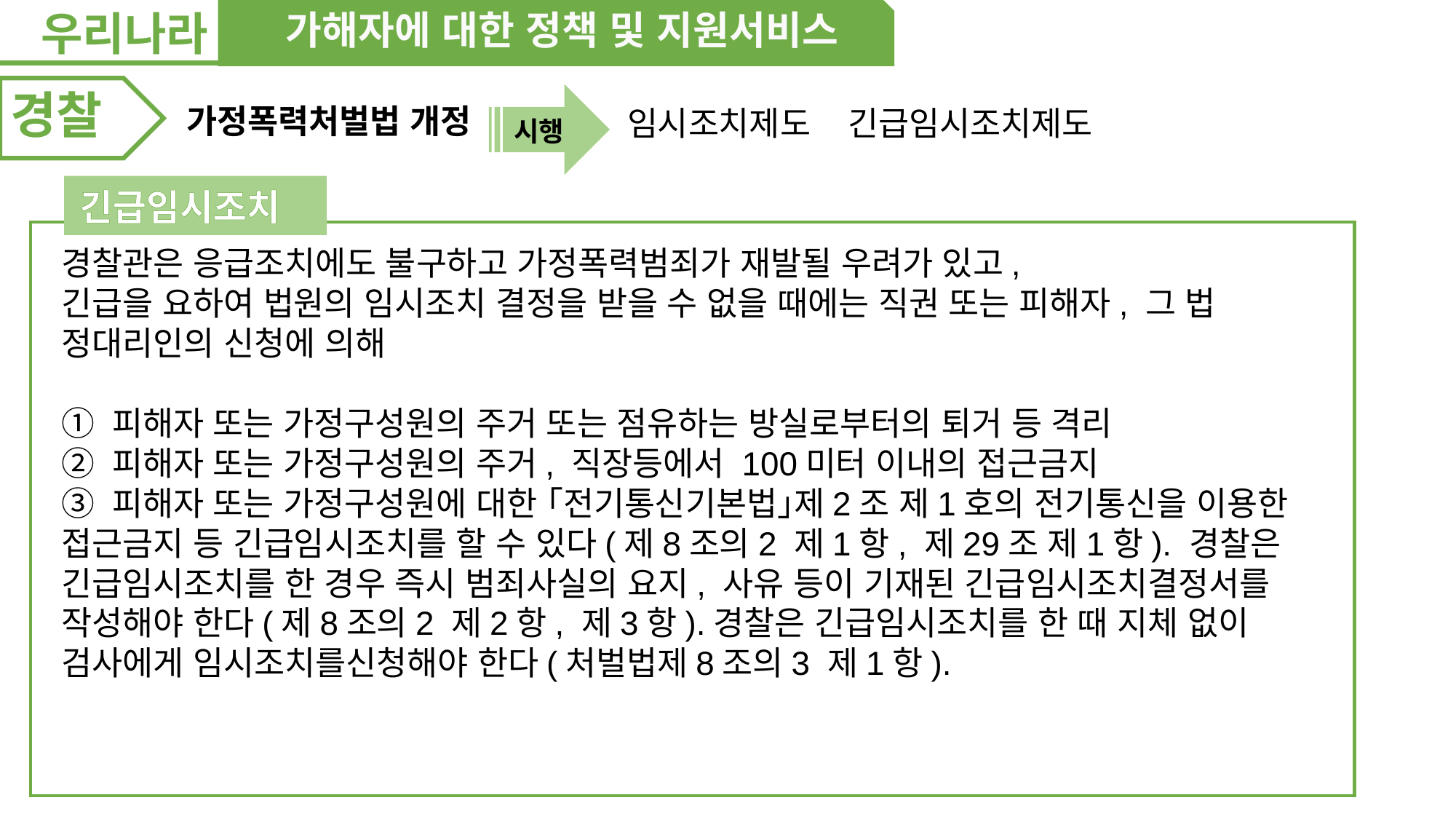

우리나라

가해자에 대한 정책 및 지원서비스
경찰

가정폭력처벌법 개정
임시조치제도
긴급임시조치제도
시행

긴급임시조치

경찰관은 응급조치에도 불구하고 가정폭력범죄가 재발될 우려가 있고,
긴급을 요하여 법원의 임시조치 결정을 받을 수 없을 때에는 직권 또는 피해자, 그 법     정대리인의 신청에 의해

① 피해자 또는 가정구성원의 주거 또는 점유하는 방실로부터의 퇴거 등 격리
② 피해자 또는 가정구성원의 주거, 직장등에서 100미터 이내의 접근금지
③ 피해자 또는 가정구성원에 대한 ｢전기통신기본법｣제2조 제1호의 전기통신을 이용한 접근금지 등 긴급임시조치를 할 수 있다(제8조의2 제1항, 제29조 제1항). 경찰은 긴급임시조치를 한 경우 즉시 범죄사실의 요지, 사유 등이 기재된 긴급임시조치결정서를 작성해야 한다(제8조의2 제2항, 제3항).경찰은 긴급임시조치를 한 때 지체 없이 검사에게 임시조치를신청해야 한다(처벌법제8조의3 제1항).